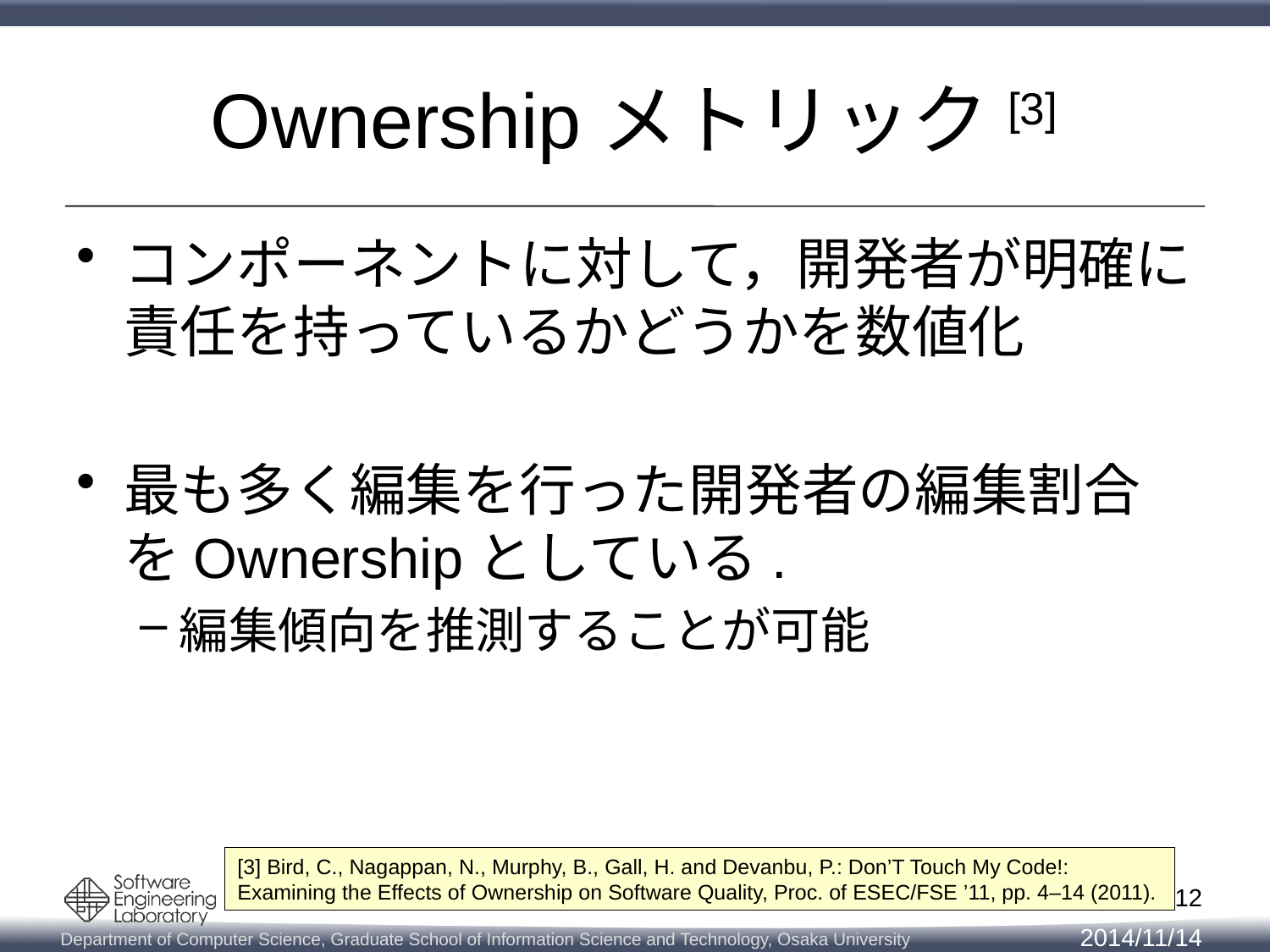

# Ownershipメトリック[3]
コンポーネントに対して，開発者が明確に責任を持っているかどうかを数値化

最も多く編集を行った開発者の編集割合をOwnershipとしている.
編集傾向を推測することが可能
[3] Bird, C., Nagappan, N., Murphy, B., Gall, H. and Devanbu, P.: Don’T Touch My Code!: Examining the Effects of Ownership on Software Quality, Proc. of ESEC/FSE ’11, pp. 4–14 (2011).
12
2014/11/14